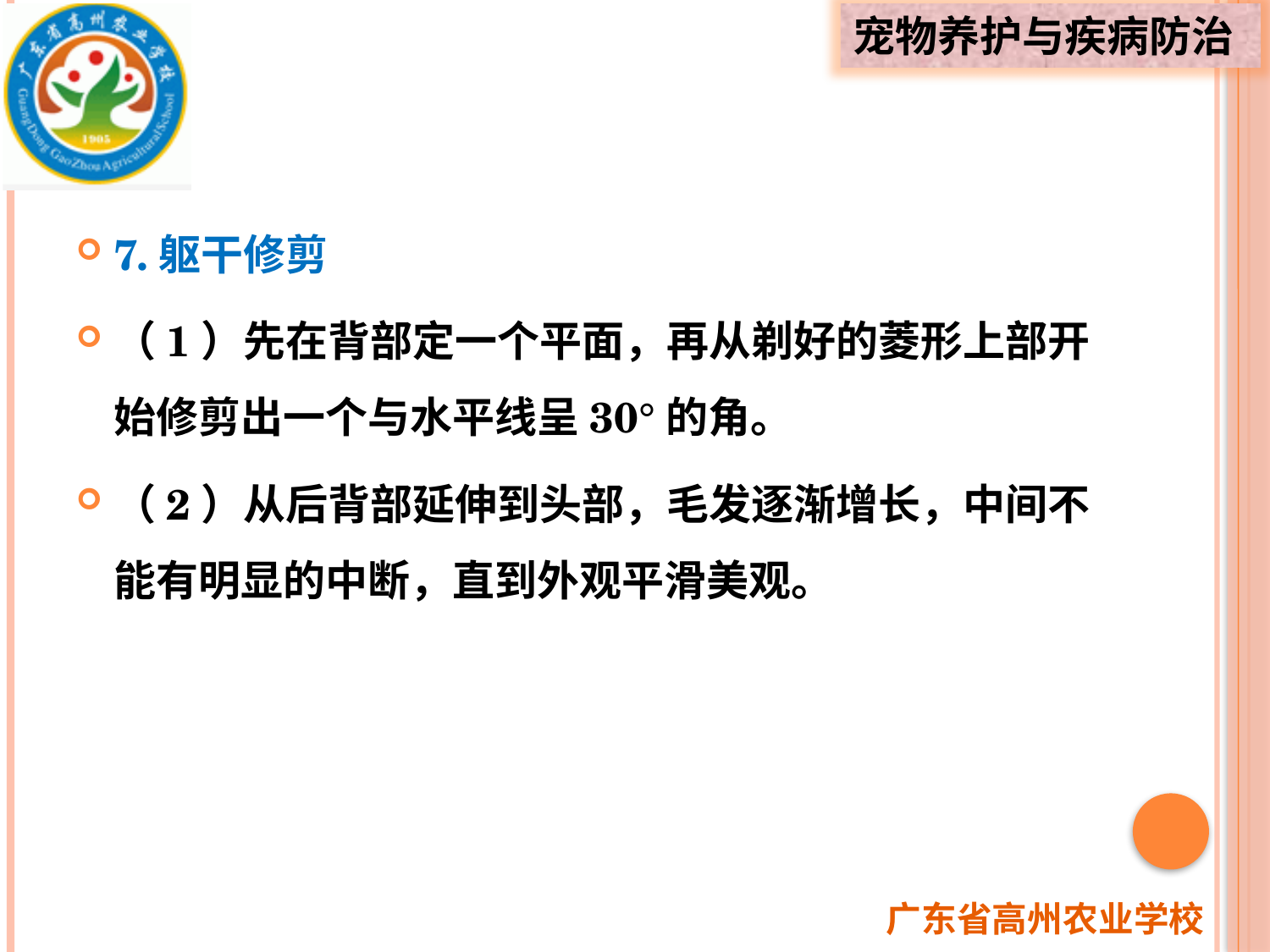

7.躯干修剪
（1）先在背部定一个平面，再从剃好的菱形上部开始修剪出一个与水平线呈30°的角。
（2）从后背部延伸到头部，毛发逐渐增长，中间不能有明显的中断，直到外观平滑美观。